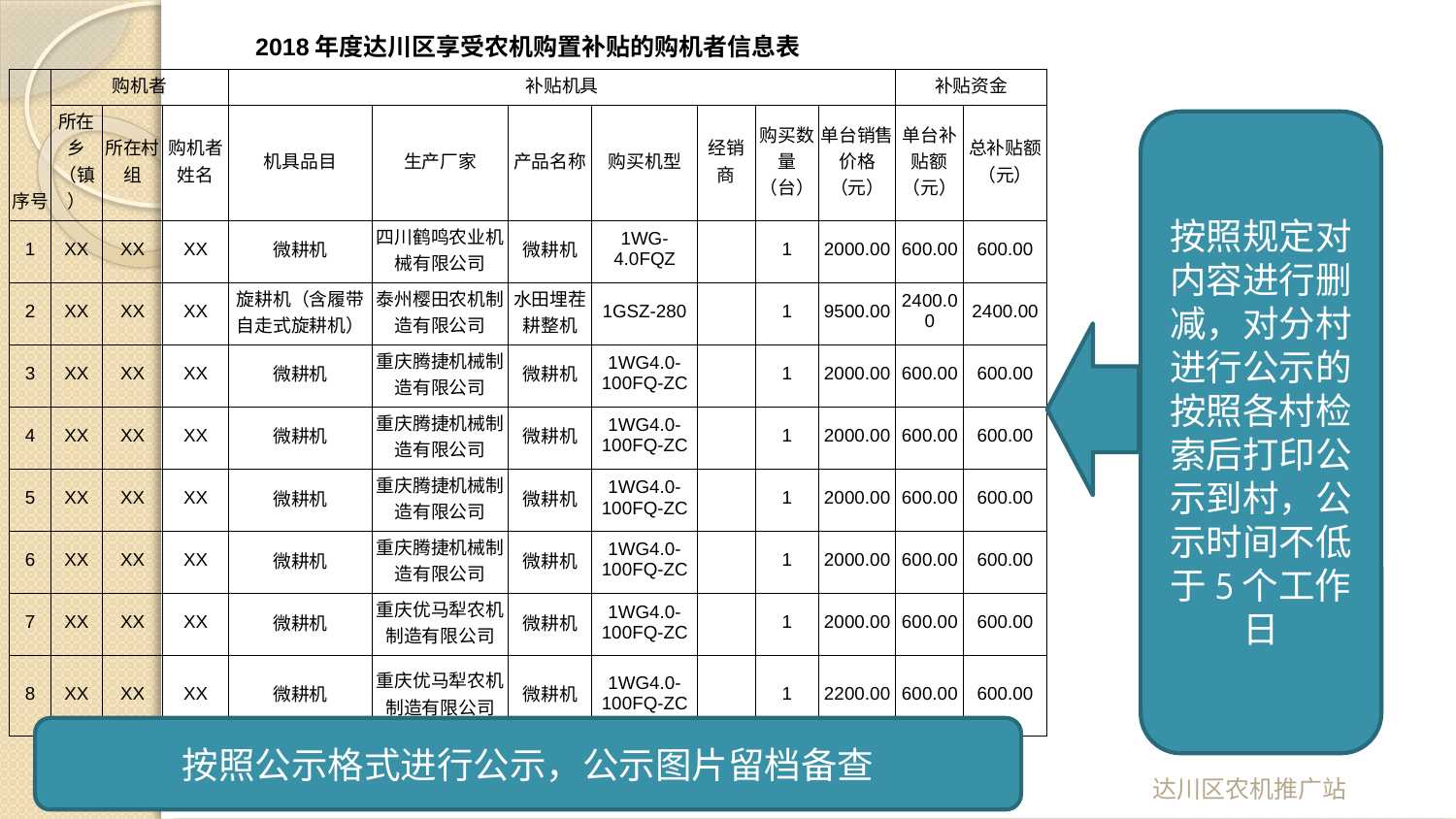

| 2018年度达川区享受农机购置补贴的购机者信息表 |  |  |  |  |  |  |  |  |  |  |  |  |
| --- | --- | --- | --- | --- | --- | --- | --- | --- | --- | --- | --- | --- |
| 序号 | 购机者 |  |  | 补贴机具 |  |  |  |  |  |  | 补贴资金 |  |
|  | 所在乡（镇） | 所在村组 | 购机者姓名 | 机具品目 | 生产厂家 | 产品名称 | 购买机型 | 经销商 | 购买数量（台） | 单台销售价格（元） | 单台补贴额（元） | 总补贴额（元） |
| 1 | XX | XX | XX | 微耕机 | 四川鹤鸣农业机械有限公司 | 微耕机 | 1WG-4.0FQZ |  | 1 | 2000.00 | 600.00 | 600.00 |
| 2 | XX | XX | XX | 旋耕机（含履带自走式旋耕机） | 泰州樱田农机制造有限公司 | 水田埋茬耕整机 | 1GSZ-280 |  | 1 | 9500.00 | 2400.00 | 2400.00 |
| 3 | XX | XX | XX | 微耕机 | 重庆腾捷机械制造有限公司 | 微耕机 | 1WG4.0-100FQ-ZC |  | 1 | 2000.00 | 600.00 | 600.00 |
| 4 | XX | XX | XX | 微耕机 | 重庆腾捷机械制造有限公司 | 微耕机 | 1WG4.0-100FQ-ZC |  | 1 | 2000.00 | 600.00 | 600.00 |
| 5 | XX | XX | XX | 微耕机 | 重庆腾捷机械制造有限公司 | 微耕机 | 1WG4.0-100FQ-ZC |  | 1 | 2000.00 | 600.00 | 600.00 |
| 6 | XX | XX | XX | 微耕机 | 重庆腾捷机械制造有限公司 | 微耕机 | 1WG4.0-100FQ-ZC |  | 1 | 2000.00 | 600.00 | 600.00 |
| 7 | XX | XX | XX | 微耕机 | 重庆优马犁农机制造有限公司 | 微耕机 | 1WG4.0-100FQ-ZC |  | 1 | 2000.00 | 600.00 | 600.00 |
| 8 | XX | XX | XX | 微耕机 | 重庆优马犁农机制造有限公司 | 微耕机 | 1WG4.0-100FQ-ZC |  | 1 | 2200.00 | 600.00 | 600.00 |
按照规定对内容进行删减，对分村进行公示的按照各村检索后打印公示到村，公示时间不低于5个工作日

按照公示格式进行公示，公示图片留档备查
达川区农机推广站